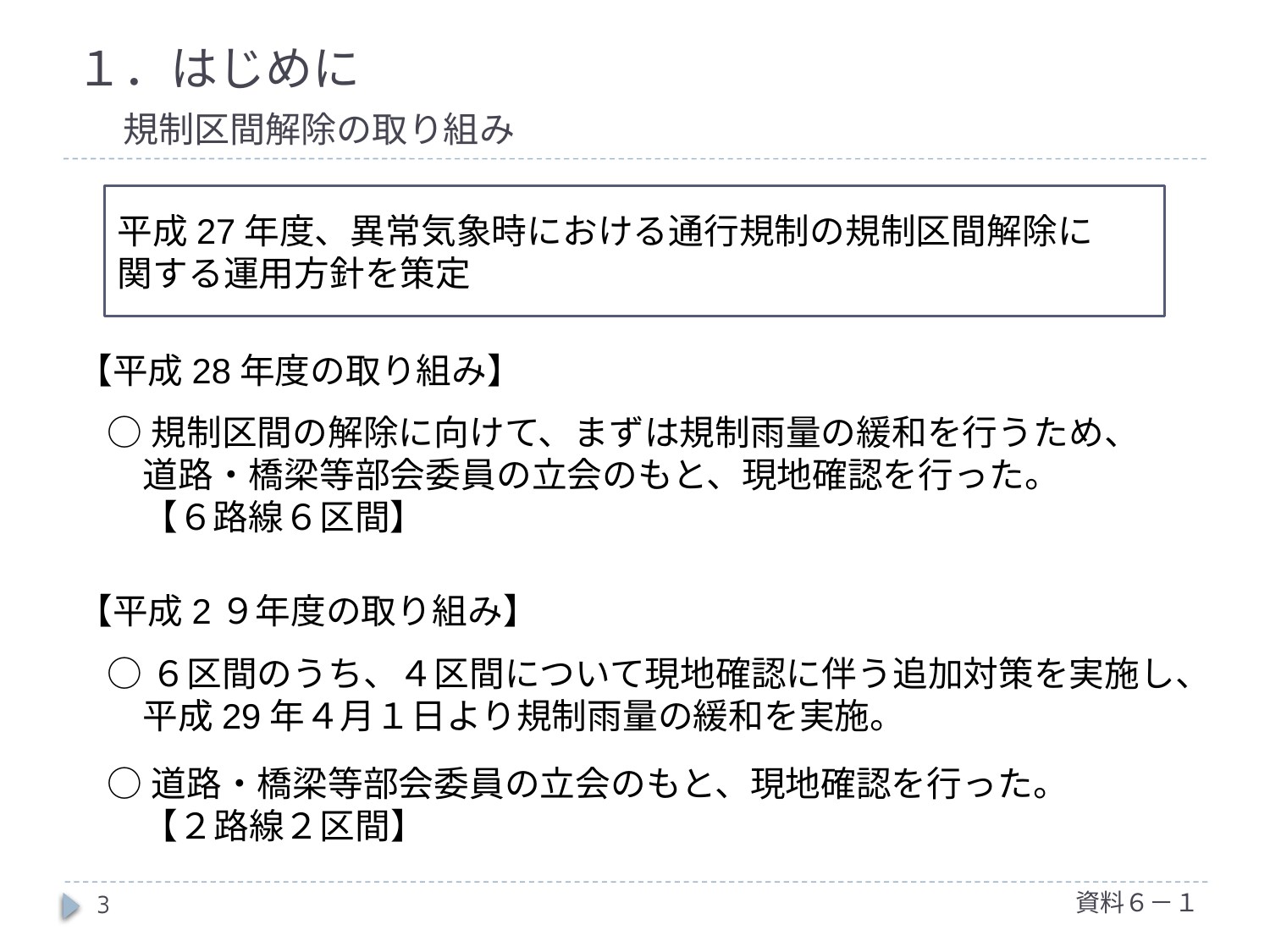

# １．はじめに 　規制区間解除の取り組み
平成27年度、異常気象時における通行規制の規制区間解除に
関する運用方針を策定
【平成28年度の取り組み】
○規制区間の解除に向けて、まずは規制雨量の緩和を行うため、
　道路・橋梁等部会委員の立会のもと、現地確認を行った。
　【６路線６区間】
【平成2９年度の取り組み】
○６区間のうち、４区間について現地確認に伴う追加対策を実施し、
　平成29年４月１日より規制雨量の緩和を実施。
○道路・橋梁等部会委員の立会のもと、現地確認を行った。
　【２路線２区間】
資料６－１
3